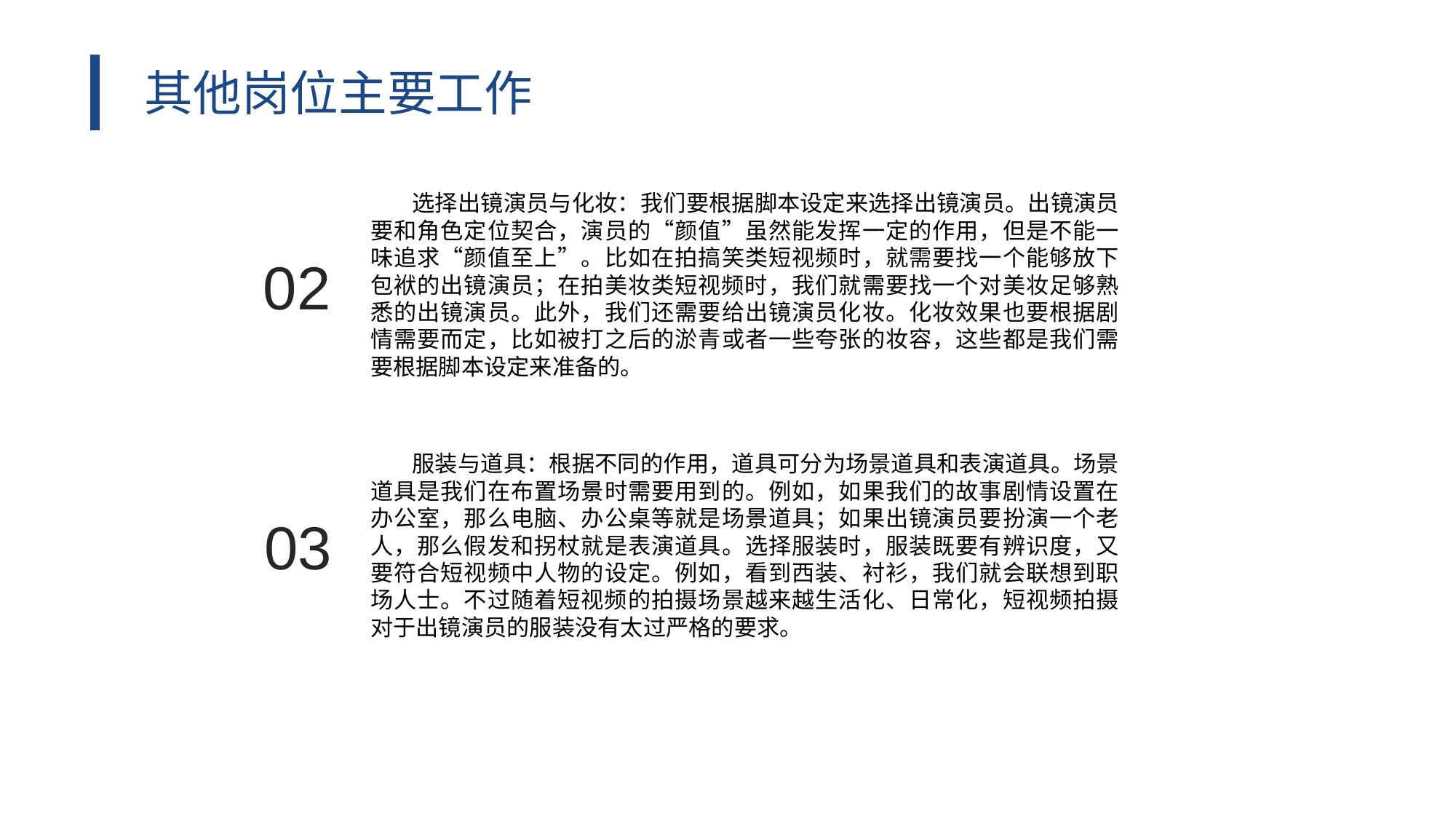

其他岗位主要工作
       选择出镜演员与化妆：我们要根据脚本设定来选择出镜演员。出镜演员要和角色定位契合，演员的“颜值”虽然能发挥一定的作用，但是不能一味追求“颜值至上”。比如在拍搞笑类短视频时，就需要找一个能够放下包袱的出镜演员；在拍美妆类短视频时，我们就需要找一个对美妆足够熟悉的出镜演员。此外，我们还需要给出镜演员化妆。化妆效果也要根据剧情需要而定，比如被打之后的淤青或者一些夸张的妆容，这些都是我们需要根据脚本设定来准备的。
02
       服装与道具：根据不同的作用，道具可分为场景道具和表演道具。场景道具是我们在布置场景时需要用到的。例如，如果我们的故事剧情设置在办公室，那么电脑、办公桌等就是场景道具；如果出镜演员要扮演一个老人，那么假发和拐杖就是表演道具。选择服装时，服装既要有辨识度，又要符合短视频中人物的设定。例如，看到西装、衬衫，我们就会联想到职场人士。不过随着短视频的拍摄场景越来越生活化、日常化，短视频拍摄对于出镜演员的服装没有太过严格的要求。
03